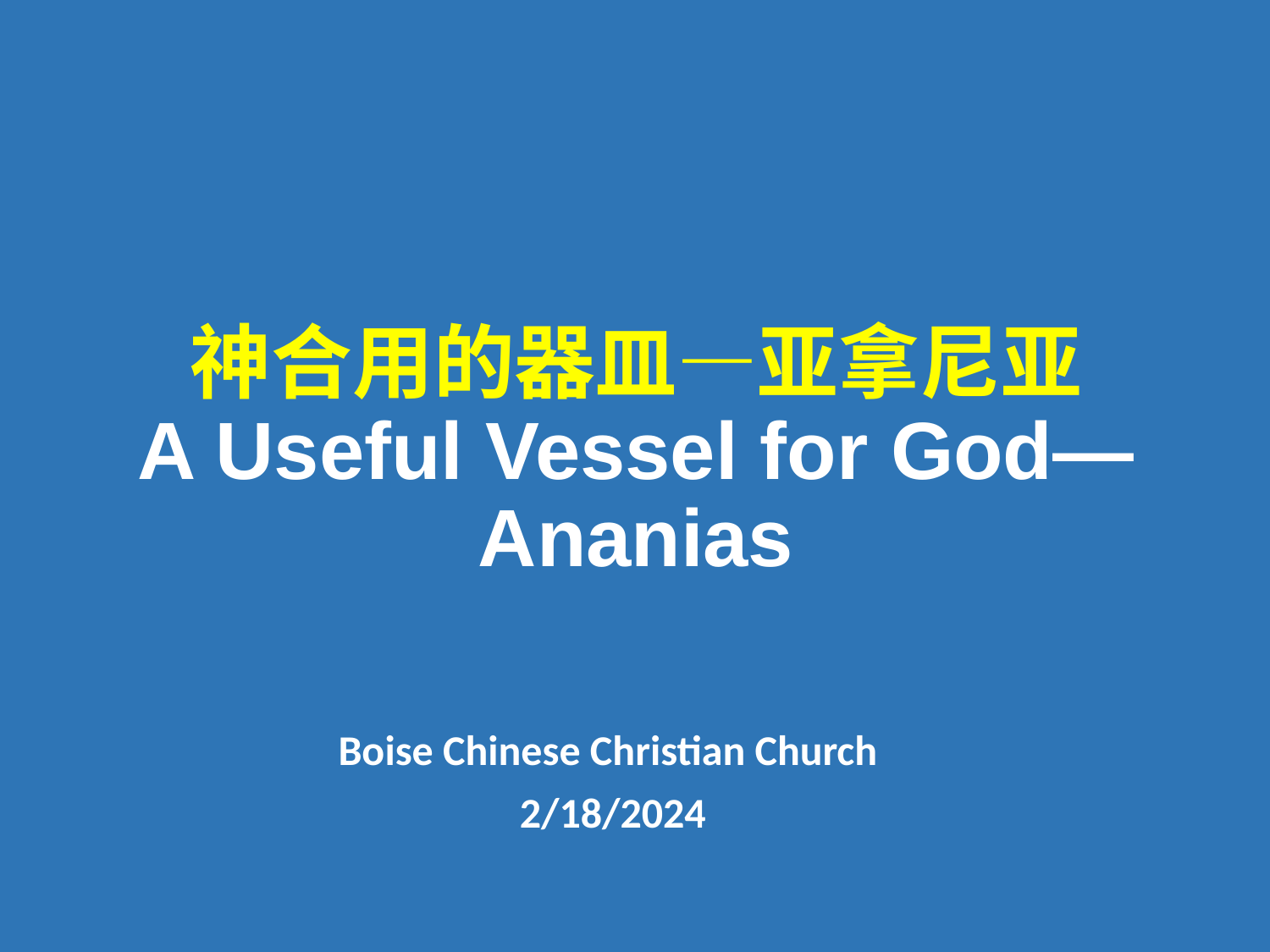

# 神合用的器皿—亚拿尼亚 A Useful Vessel for God—Ananias
Boise Chinese Christian Church
2/18/2024